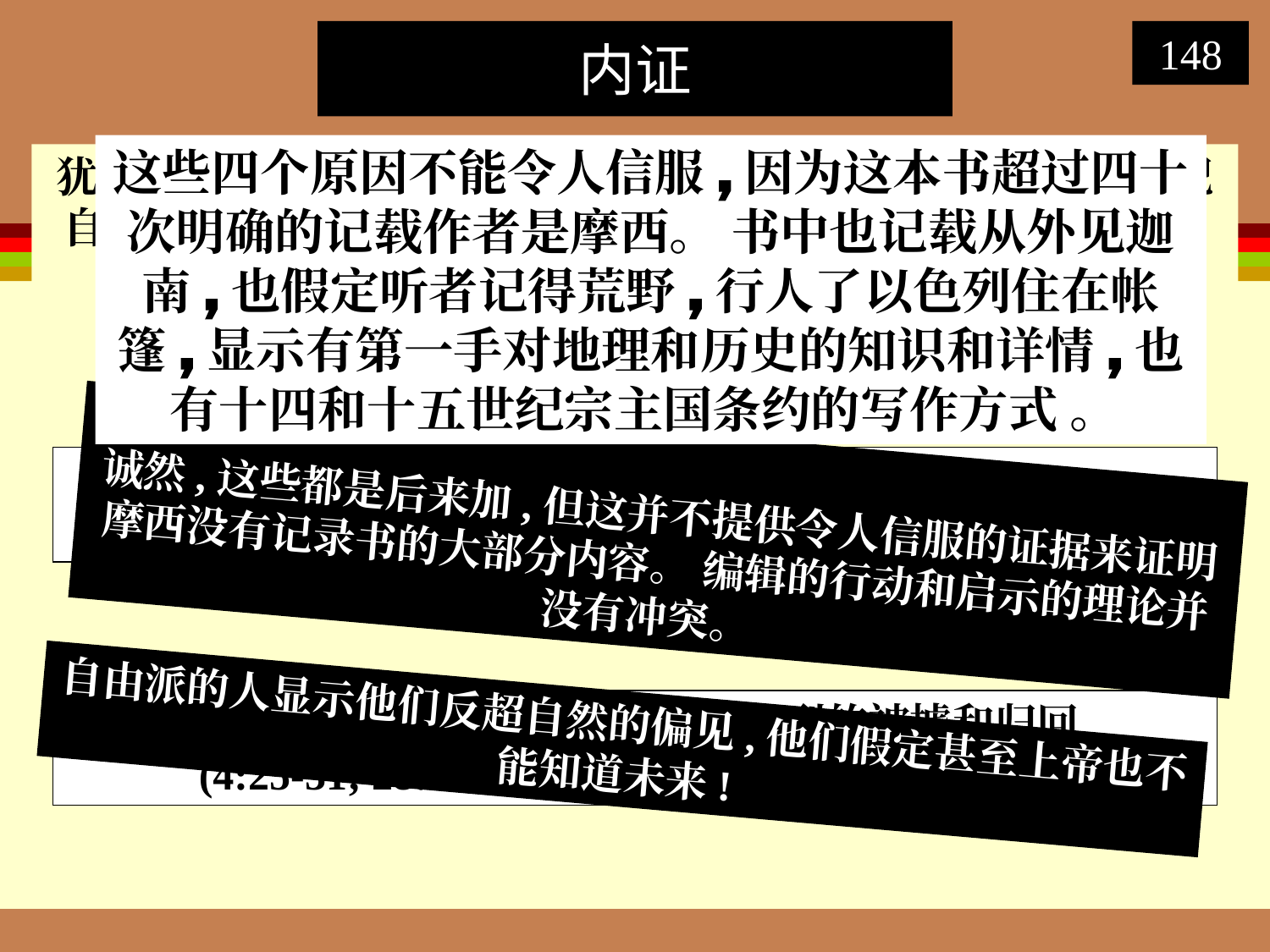

内证
148
这些四个原因不能令人信服,因为这本书超过四十次明确的记载作者是摩西。 书中也记载从外见迦南,也假定听者记得荒野,行人了以色列住在帐篷,显示有第一手对地理和历史的知识和详情,也有十四和十五世纪宗主国条约的写作方式 。
犹太人和基徒一路来都认为申命记的作者是摩西,直至19世纪自由批评者。 他们不知道作者是谁,但他们仍然认为不可能是摩西, 理由有四个:

诚然,这些都是后来加,但这并不提供令人信服的证据来证明摩西没有记录书的大部分内容。 编辑的行动和启示的理论并没有冲突。
3.有些的内容是比摩西还后期
(2:10-12, 20-23; 3:13b-14; 34章).
4.	它载有准确的预测对以色列的被掳和归回
(4:25-31; 28:20-68; 29:22-28; 30:1-10; 32:23-43).
自由派的人显示他们反超自然的偏见,他们假定甚至上帝也不能知道未来!